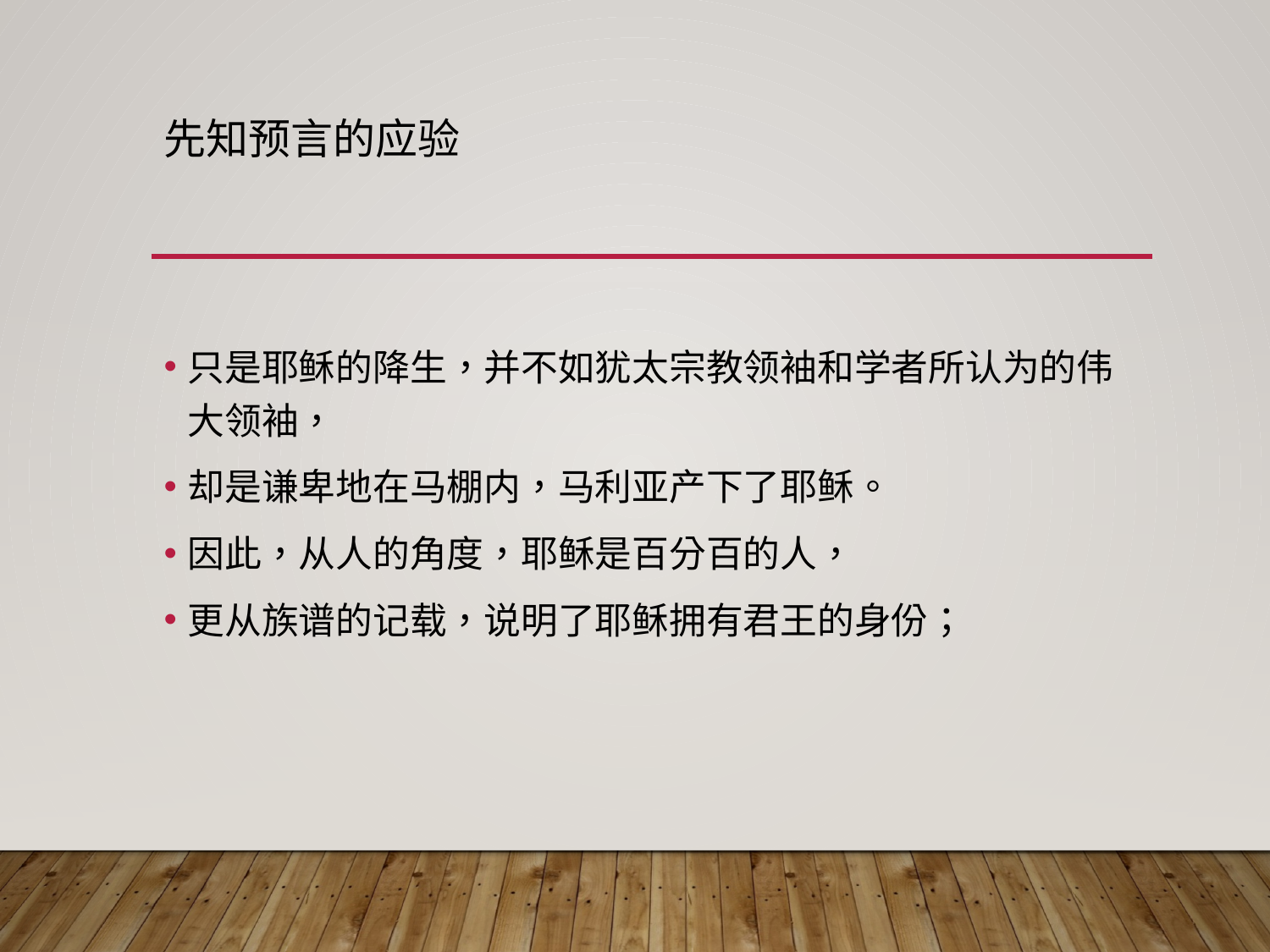

# 先知预言的应验
只是耶稣的降生，并不如犹太宗教领袖和学者所认为的伟大领袖，
却是谦卑地在马棚内，马利亚产下了耶稣。
因此，从人的角度，耶稣是百分百的人，
更从族谱的记载，说明了耶稣拥有君王的身份；